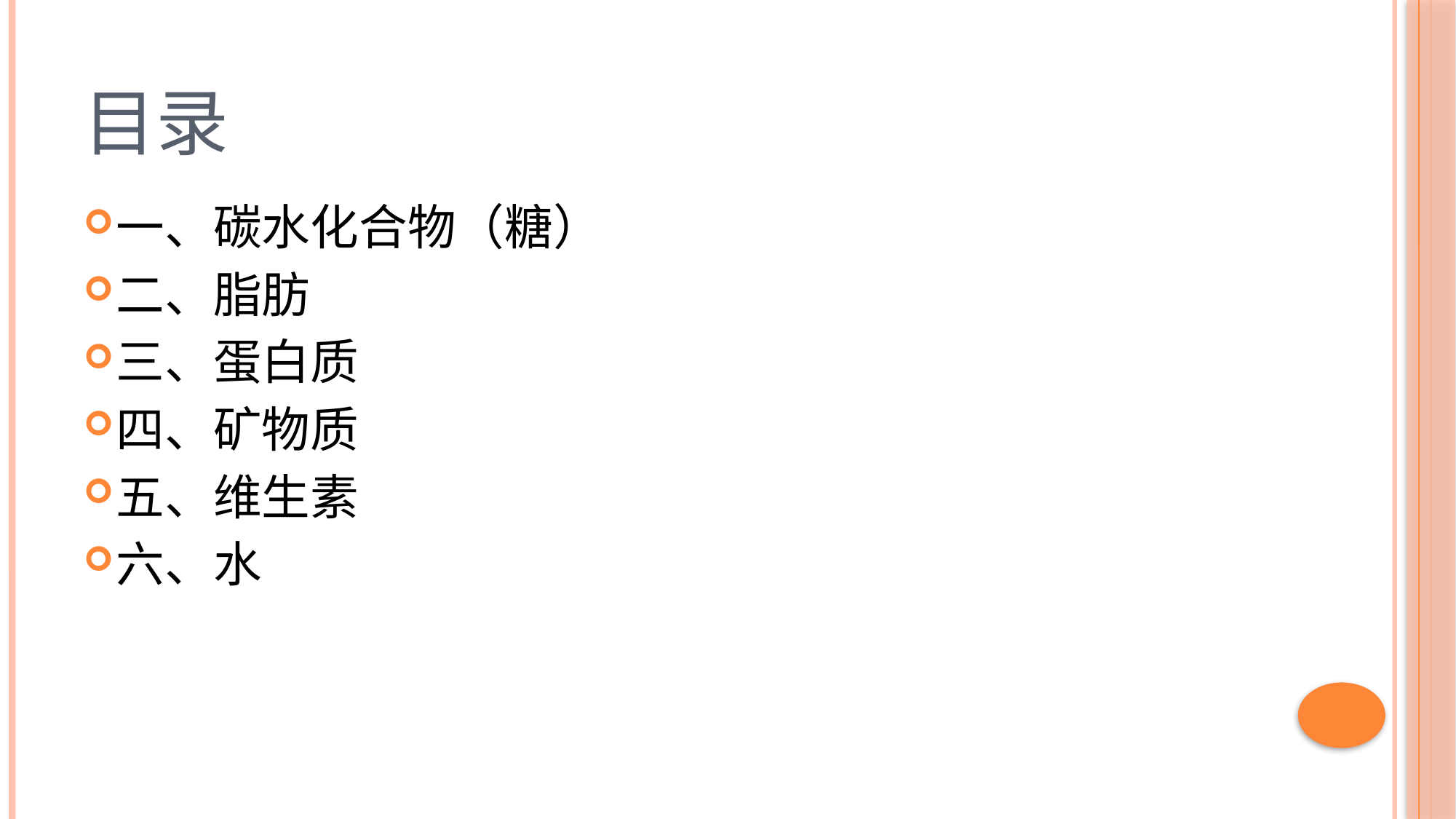

# 目录
一、碳水化合物（糖）
二、脂肪
三、蛋白质
四、矿物质
五、维生素
六、水